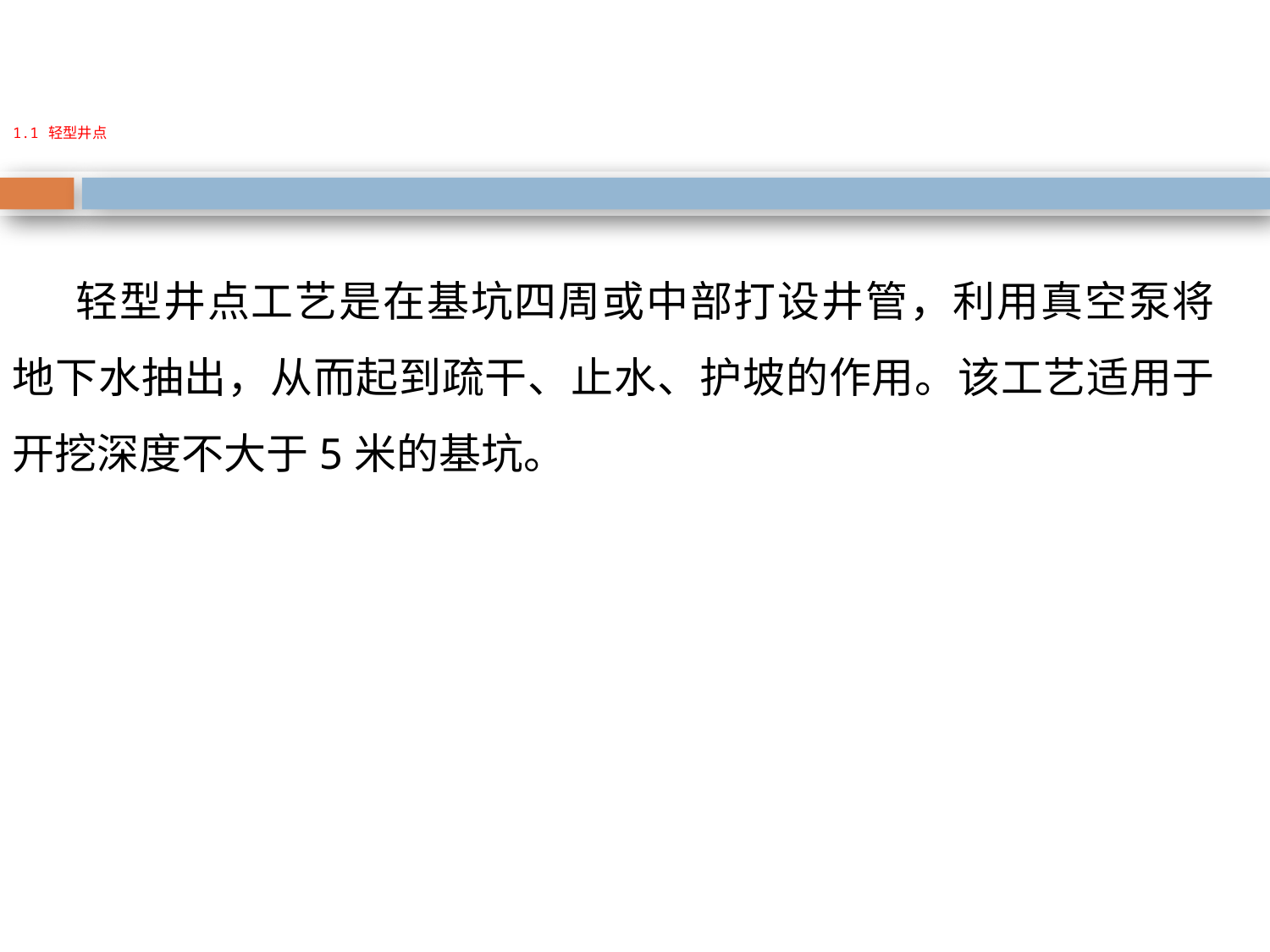

# 1.1 轻型井点
轻型井点工艺是在基坑四周或中部打设井管，利用真空泵将地下水抽出，从而起到疏干、止水、护坡的作用。该工艺适用于开挖深度不大于5米的基坑。